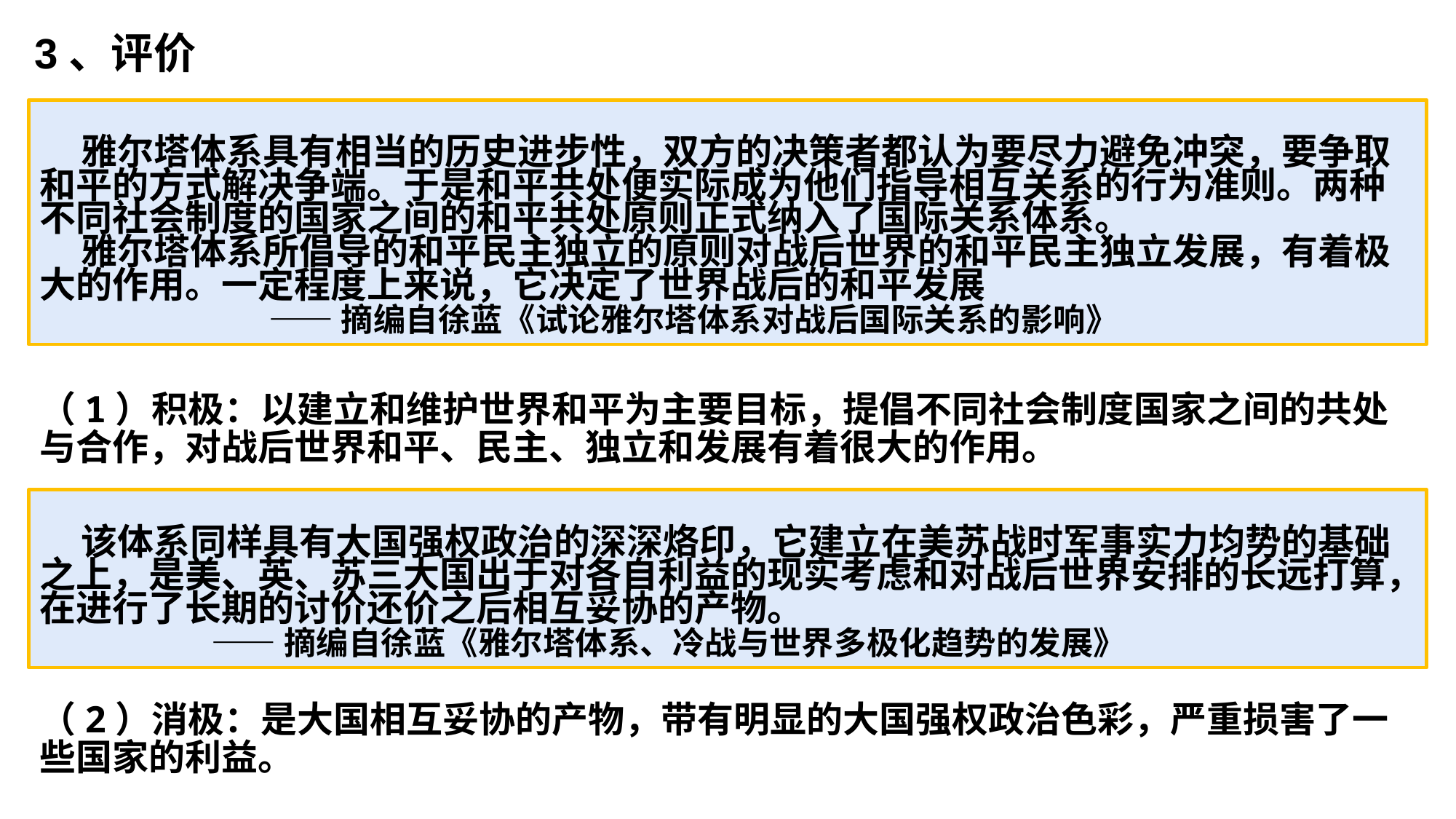

3、评价

    雅尔塔体系具有相当的历史进步性，双方的决策者都认为要尽力避免冲突，要争取和平的方式解决争端。于是和平共处便实际成为他们指导相互关系的行为准则。两种不同社会制度的国家之间的和平共处原则正式纳入了国际关系体系。
    雅尔塔体系所倡导的和平民主独立的原则对战后世界的和平民主独立发展，有着极大的作用。一定程度上来说，它决定了世界战后的和平发展
                            ——摘编自徐蓝《试论雅尔塔体系对战后国际关系的影响》
（1）积极：以建立和维护世界和平为主要目标，提倡不同社会制度国家之间的共处与合作，对战后世界和平、民主、独立和发展有着很大的作用。

    该体系同样具有大国强权政治的深深烙印，它建立在美苏战时军事实力均势的基础之上，是美、英、苏三大国出于对各自利益的现实考虑和对战后世界安排的长远打算，在进行了长期的讨价还价之后相互妥协的产物。
                     ——摘编自徐蓝《雅尔塔体系、冷战与世界多极化趋势的发展》
（2）消极：是大国相互妥协的产物，带有明显的大国强权政治色彩，严重损害了一些国家的利益。